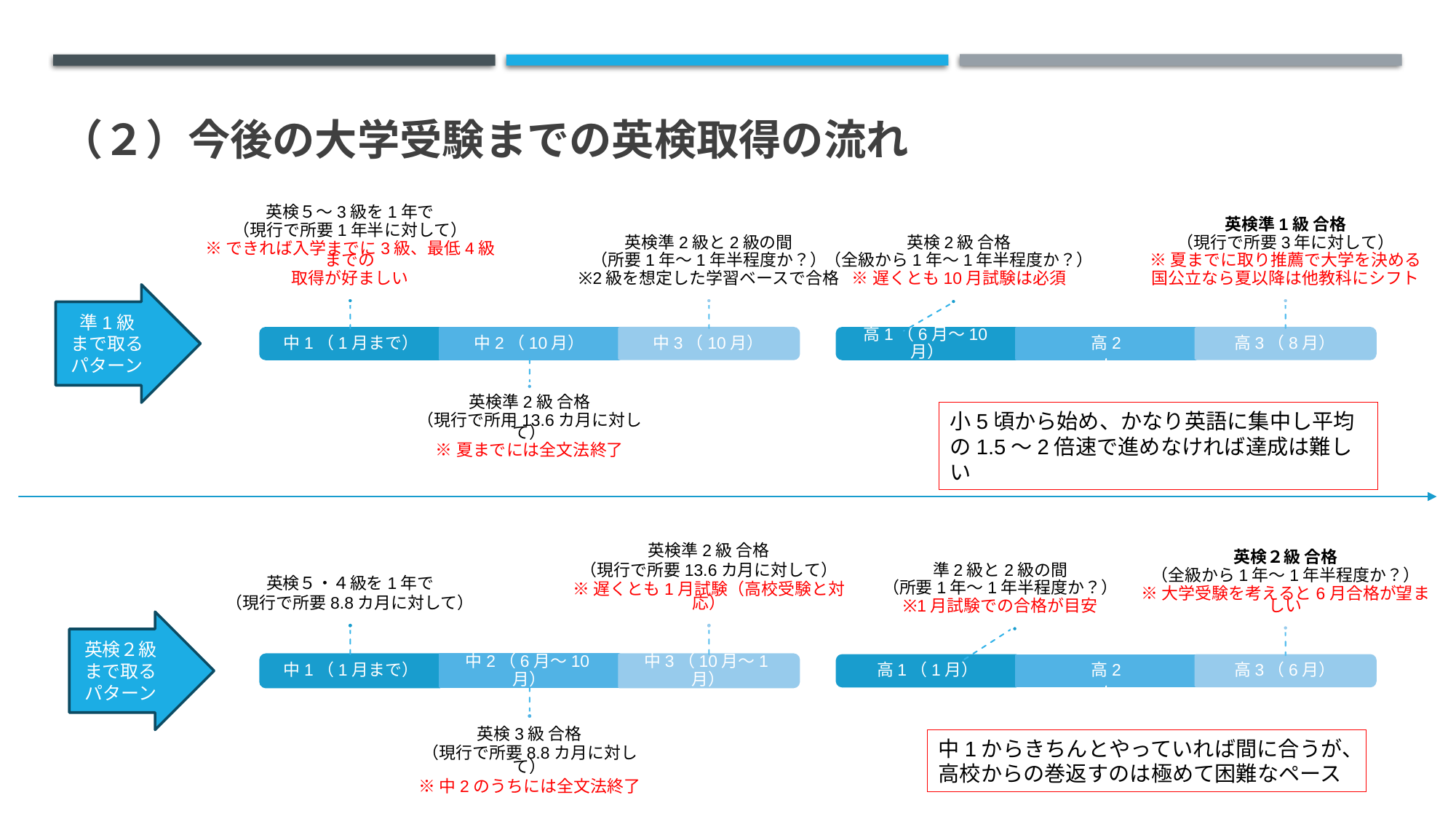

# （２）今後の大学受験までの英検取得の流れ
中1（1月まで）
英検５～3級を1年で
（現行で所要1年半に対して）
※できれば入学までに3級、最低4級までの
取得が好ましい
中2（10月）
英検準2級 合格
（現行で所用13.6カ月に対して）
※夏までには全文法終了
中3（10月）
英検準2級と2級の間
（所要1年～1年半程度か？）
※2級を想定した学習ベースで合格
高1（6月～10月）
英検2級 合格
（全級から1年～1年半程度か？）
※遅くとも10月試験は必須
高2
高3（8月）
英検準1級 合格
（現行で所要3年に対して）
※夏までに取り推薦で大学を決める
国公立なら夏以降は他教科にシフト
準1級
まで取る
パターン
小5頃から始め、かなり英語に集中し平均の1.5～2倍速で進めなければ達成は難しい
中1（1月まで）
英検５・４級を1年で
（現行で所要8.8カ月に対して）
中2（6月～10月）
英検3級 合格
（現行で所要8.8カ月に対して）
※中2のうちには全文法終了
中3（10月～1月）
英検準2級 合格
（現行で所要13.6カ月に対して）
※遅くとも1月試験（高校受験と対応）
高1（1月）
準2級と2級の間
（所要1年～1年半程度か？）
※1月試験での合格が目安
高2
高3（6月）
英検２級 合格
（全級から1年～1年半程度か？）
※大学受験を考えると6月合格が望ましい
英検２級
まで取る
パターン
中1からきちんとやっていれば間に合うが、高校からの巻返すのは極めて困難なペース